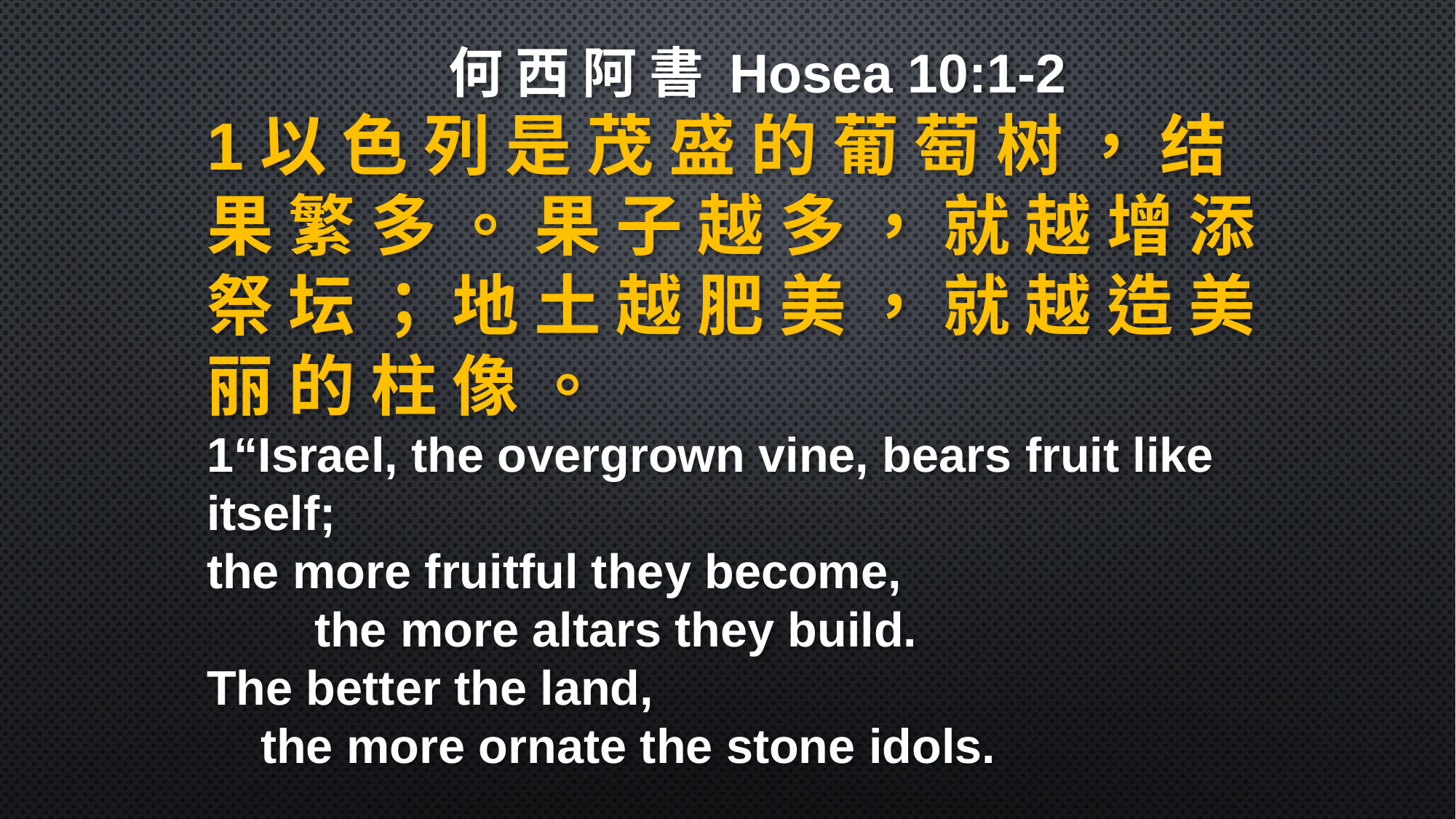

何 西 阿 書 Hosea 10:1-2
1以 色 列 是 茂 盛 的 葡 萄 树 ， 结 果 繁 多 。 果 子 越 多 ， 就 越 增 添 祭 坛 ； 地 土 越 肥 美 ， 就 越 造 美 丽 的 柱 像 。
1“Israel, the overgrown vine, bears fruit like itself;
the more fruitful they become,
        the more altars they build.
The better the land,
    the more ornate the stone idols.